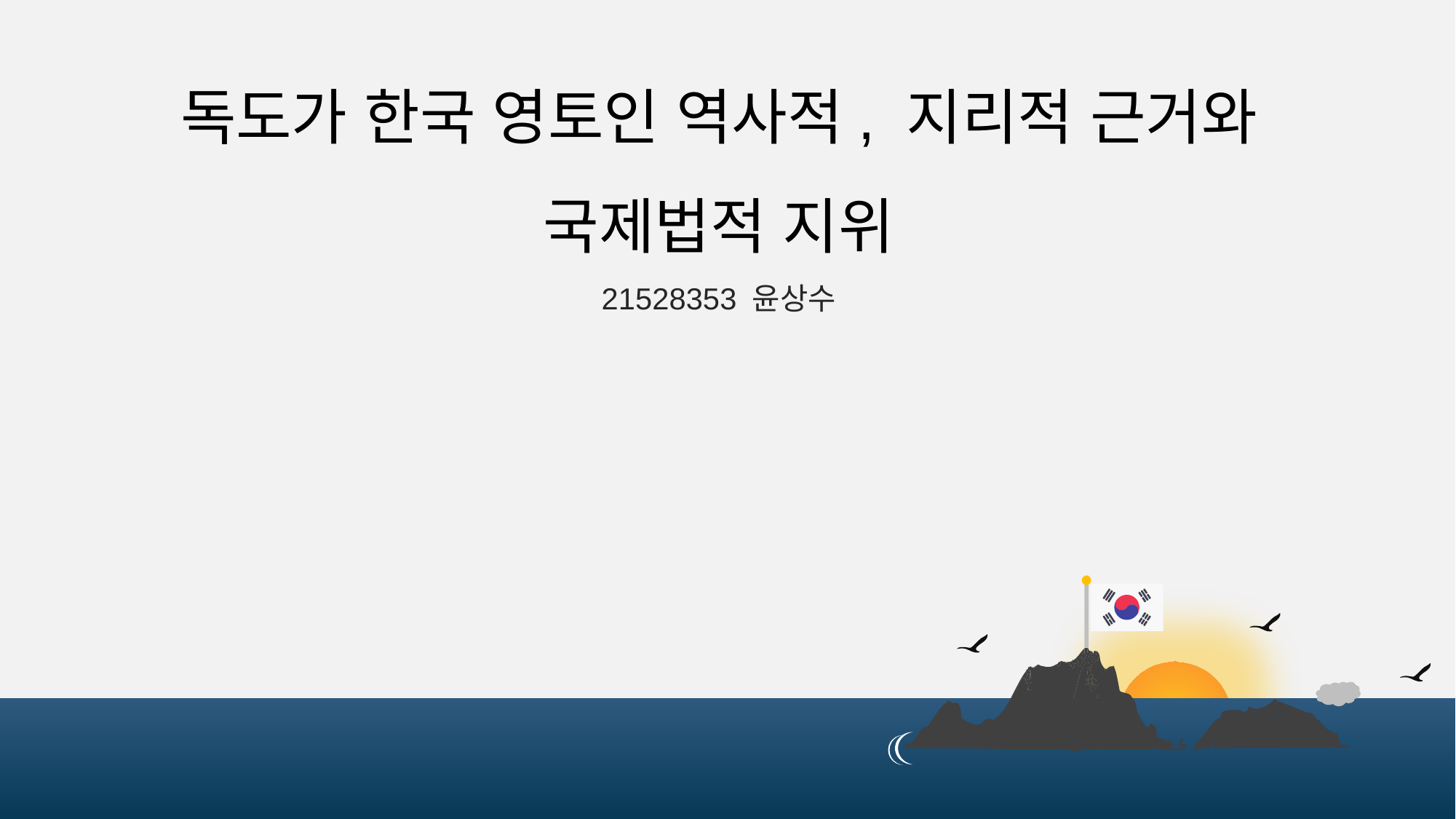

독도가 한국 영토인 역사적, 지리적 근거와
국제법적 지위
21528353 윤상수